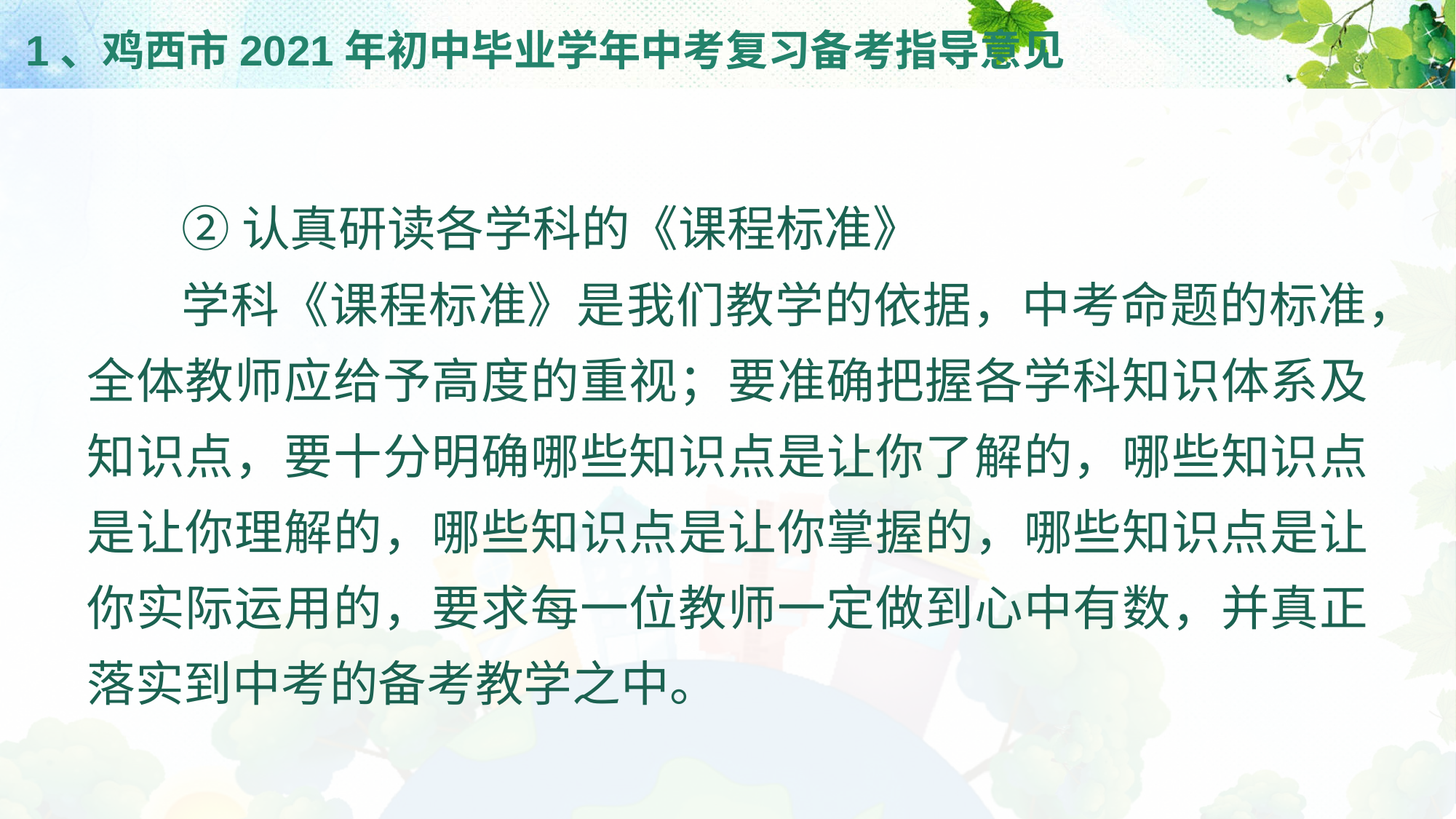

# 1、鸡西市2021年初中毕业学年中考复习备考指导意见
②认真研读各学科的《课程标准》
学科《课程标准》是我们教学的依据，中考命题的标准，全体教师应给予高度的重视；要准确把握各学科知识体系及知识点，要十分明确哪些知识点是让你了解的，哪些知识点是让你理解的，哪些知识点是让你掌握的，哪些知识点是让你实际运用的，要求每一位教师一定做到心中有数，并真正落实到中考的备考教学之中。